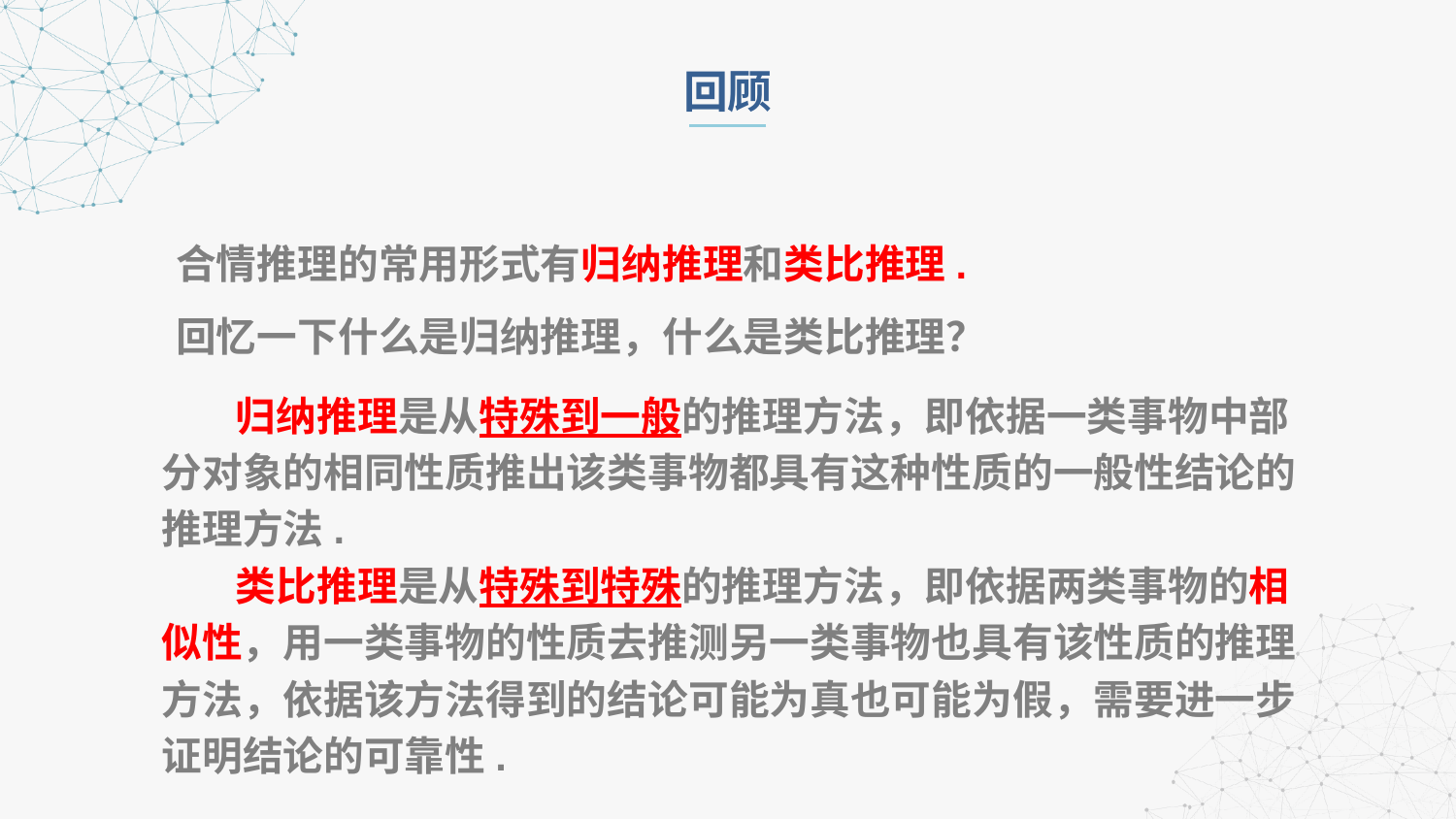

回顾
合情推理的常用形式有归纳推理和类比推理.
回忆一下什么是归纳推理，什么是类比推理？
       归纳推理是从特殊到一般的推理方法，即依据一类事物中部分对象的相同性质推出该类事物都具有这种性质的一般性结论的推理方法.
       类比推理是从特殊到特殊的推理方法，即依据两类事物的相似性，用一类事物的性质去推测另一类事物也具有该性质的推理方法，依据该方法得到的结论可能为真也可能为假，需要进一步证明结论的可靠性.